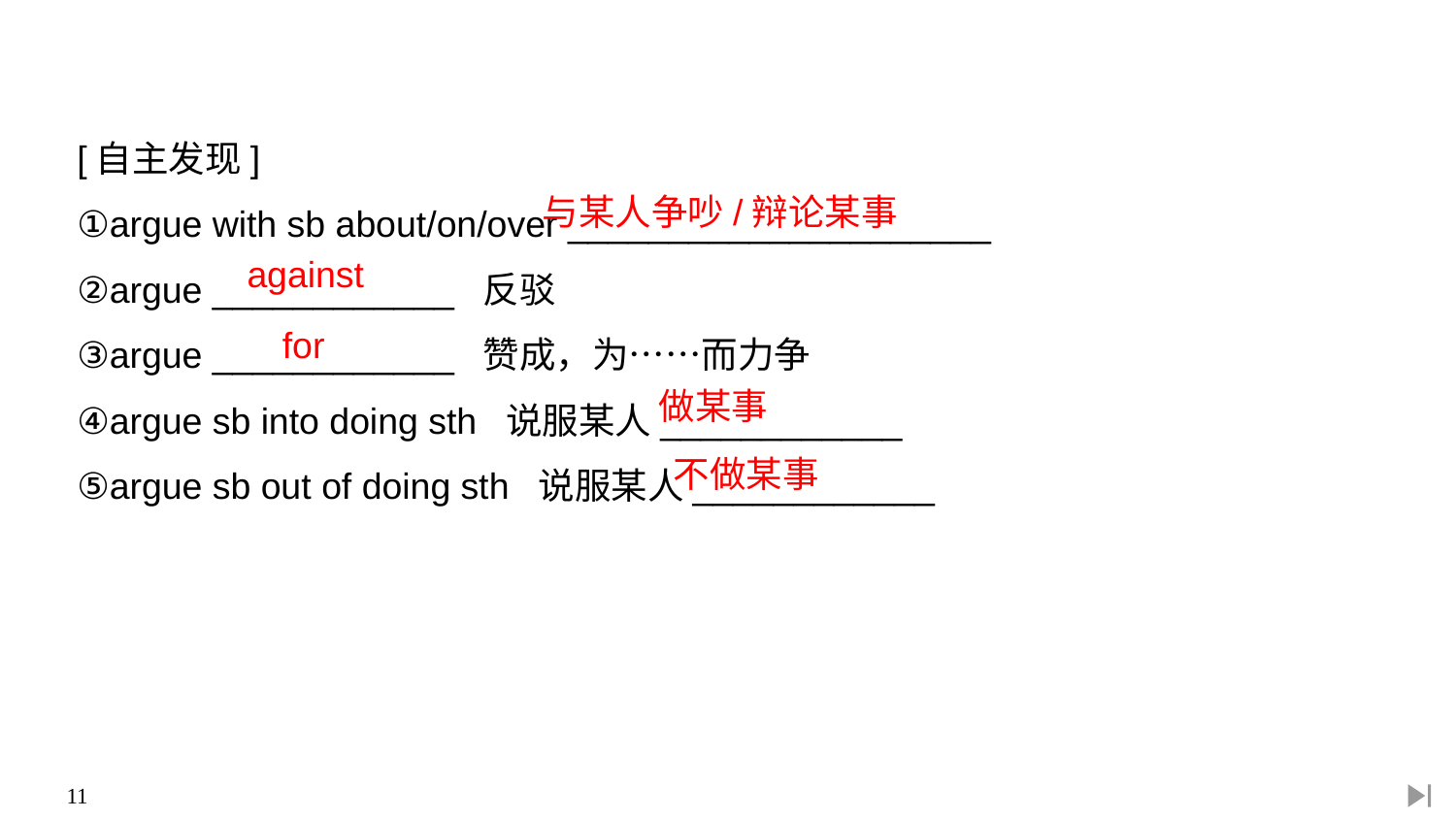

[自主发现]
①argue with sb about/on/over _____________________
②argue ____________  反驳
③argue ____________  赞成，为……而力争
④argue sb into doing sth  说服某人____________
⑤argue sb out of doing sth  说服某人____________
与某人争吵/辩论某事
against
for
做某事
不做某事